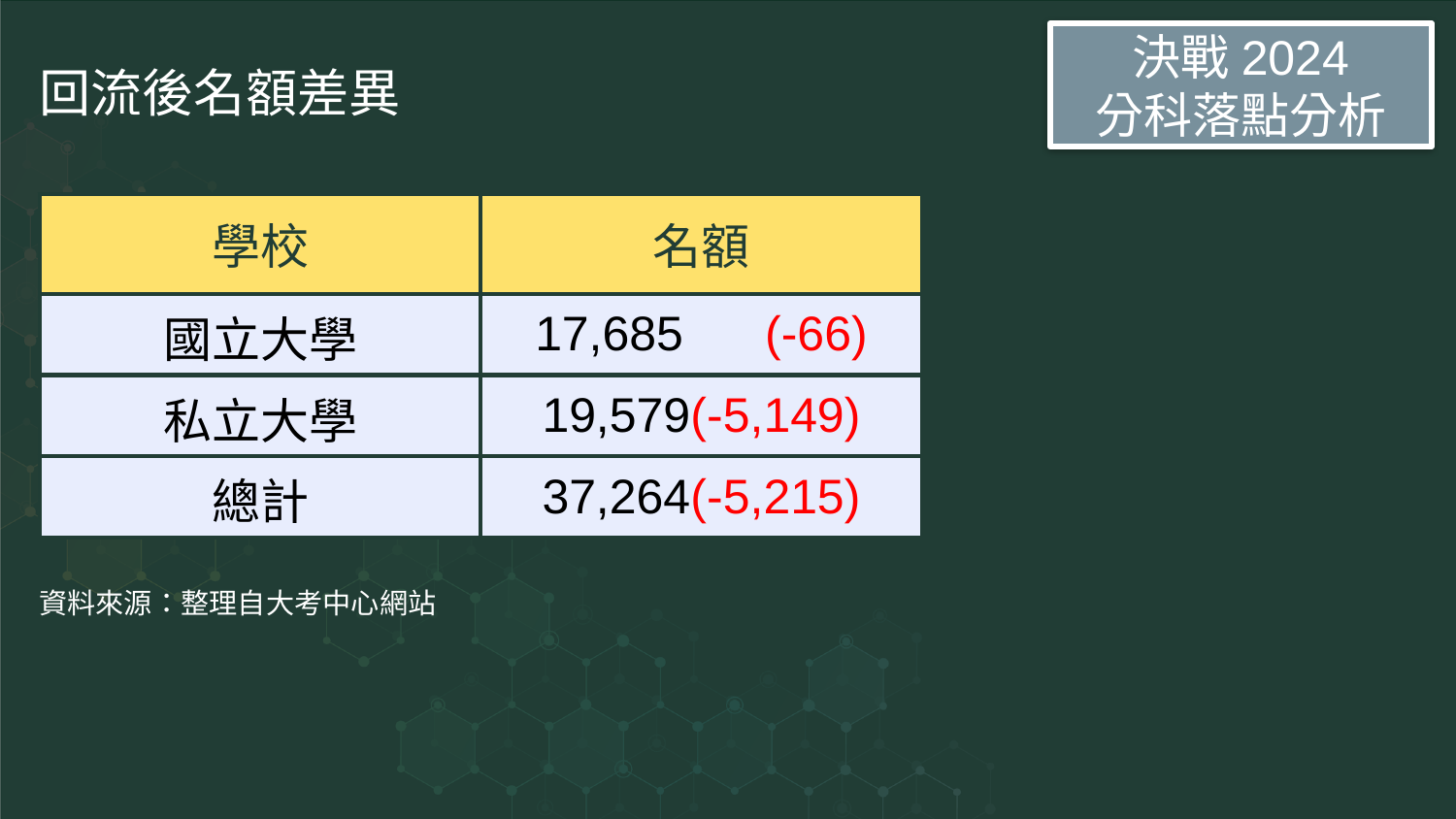

決戰2024
分科落點分析
# 回流後名額差異
| 學校 | 名額 |
| --- | --- |
| 國立大學 | 17,685 (-66) |
| 私立大學 | 19,579(-5,149) |
| 總計 | 37,264(-5,215) |
資料來源：整理自大考中心網站